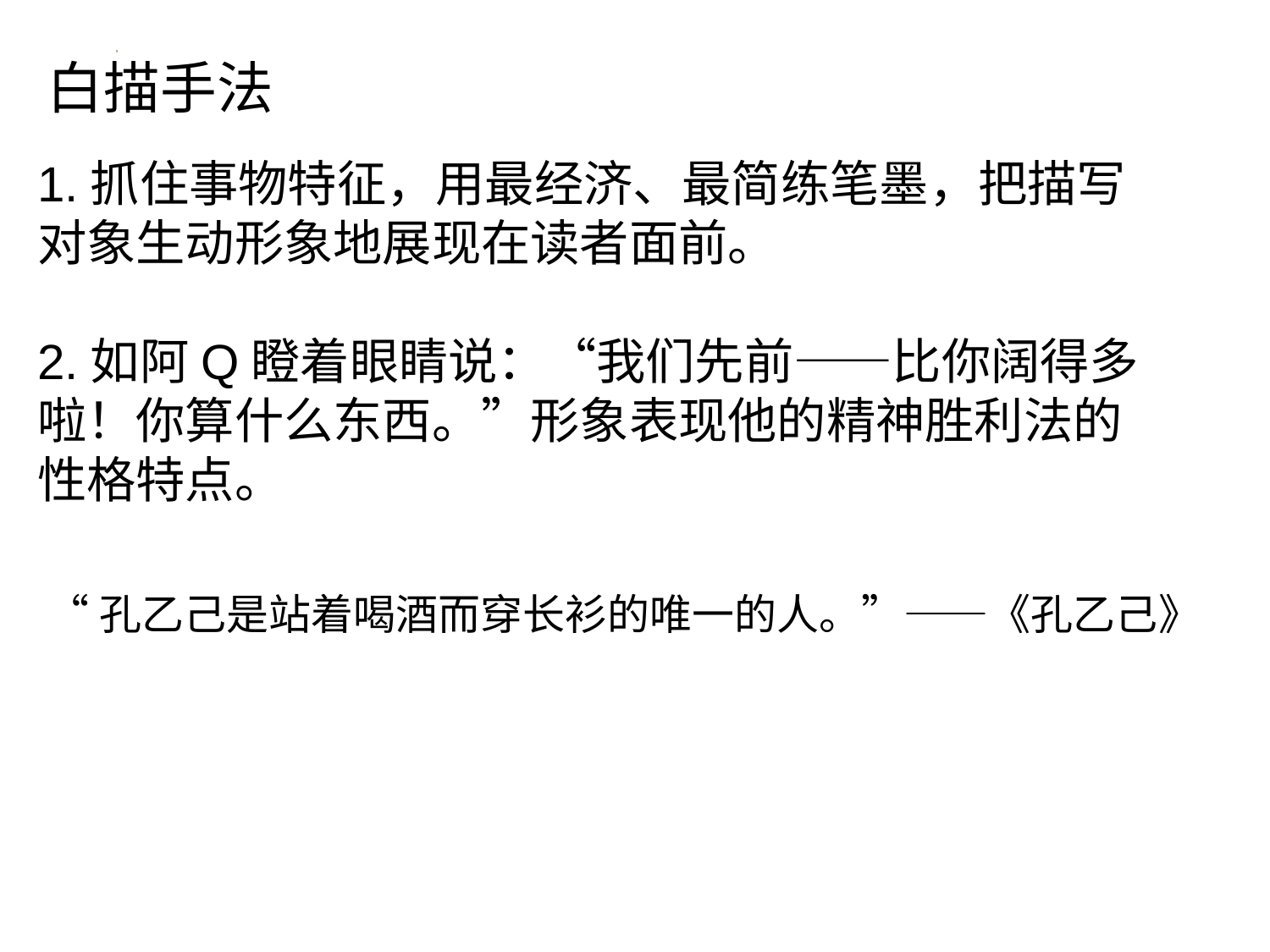

白描手法
1.抓住事物特征，用最经济、最简练笔墨，把描写对象生动形象地展现在读者面前。

2.如阿Q瞪着眼睛说：“我们先前——比你阔得多啦！你算什么东西。”形象表现他的精神胜利法的性格特点。
“孔乙己是站着喝酒而穿长衫的唯一的人。”——《孔乙己》